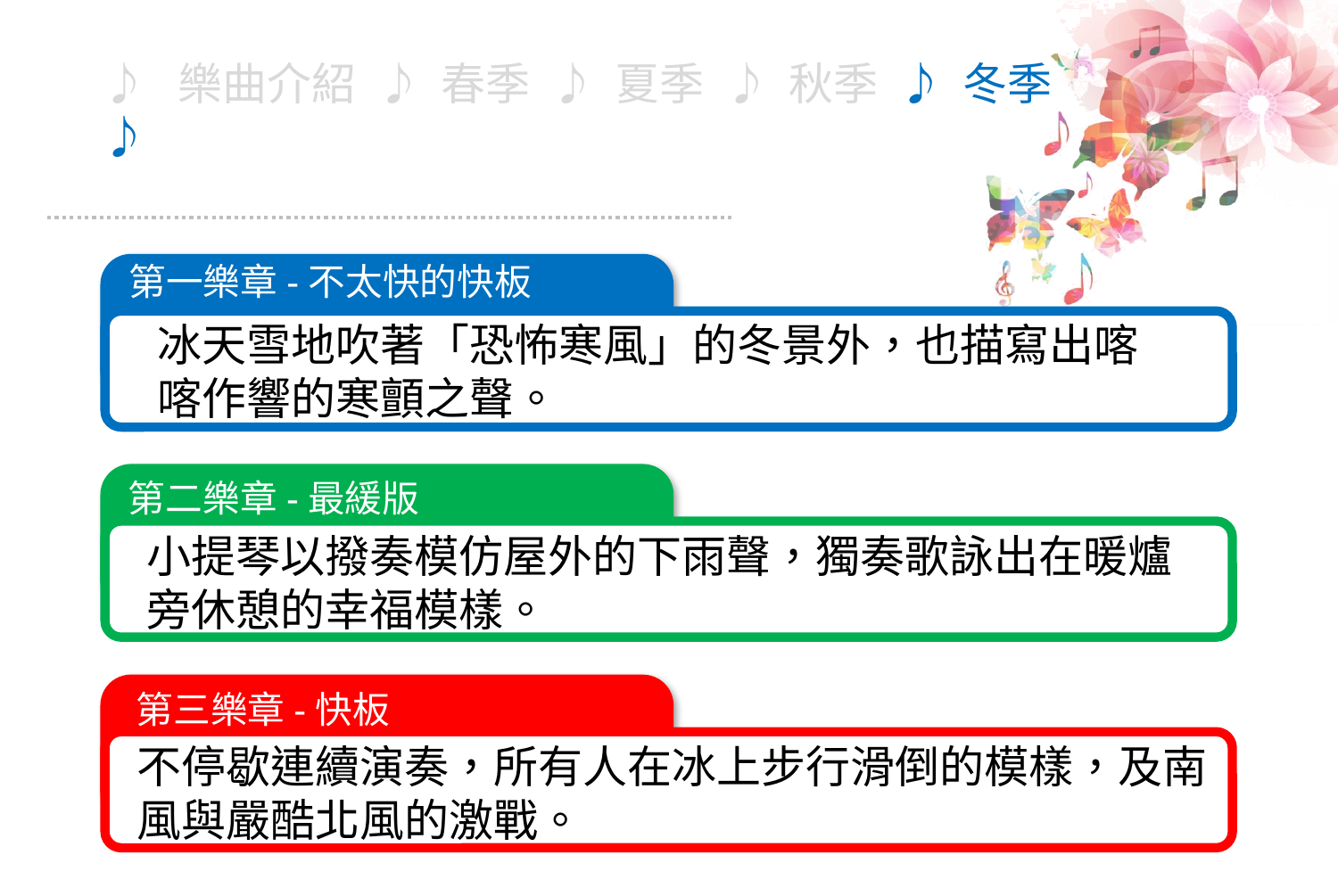

第一樂章-不太快的快板

冰天雪地吹著「恐怖寒風」的冬景外，也描寫出喀
喀作響的寒顫之聲。

第二樂章-最緩版
小提琴以撥奏模仿屋外的下雨聲，獨奏歌詠出在暖爐
旁休憩的幸福模樣。

第三樂章-快板
不停歇連續演奏，所有人在冰上步行滑倒的模樣，及南
風與嚴酷北風的激戰。